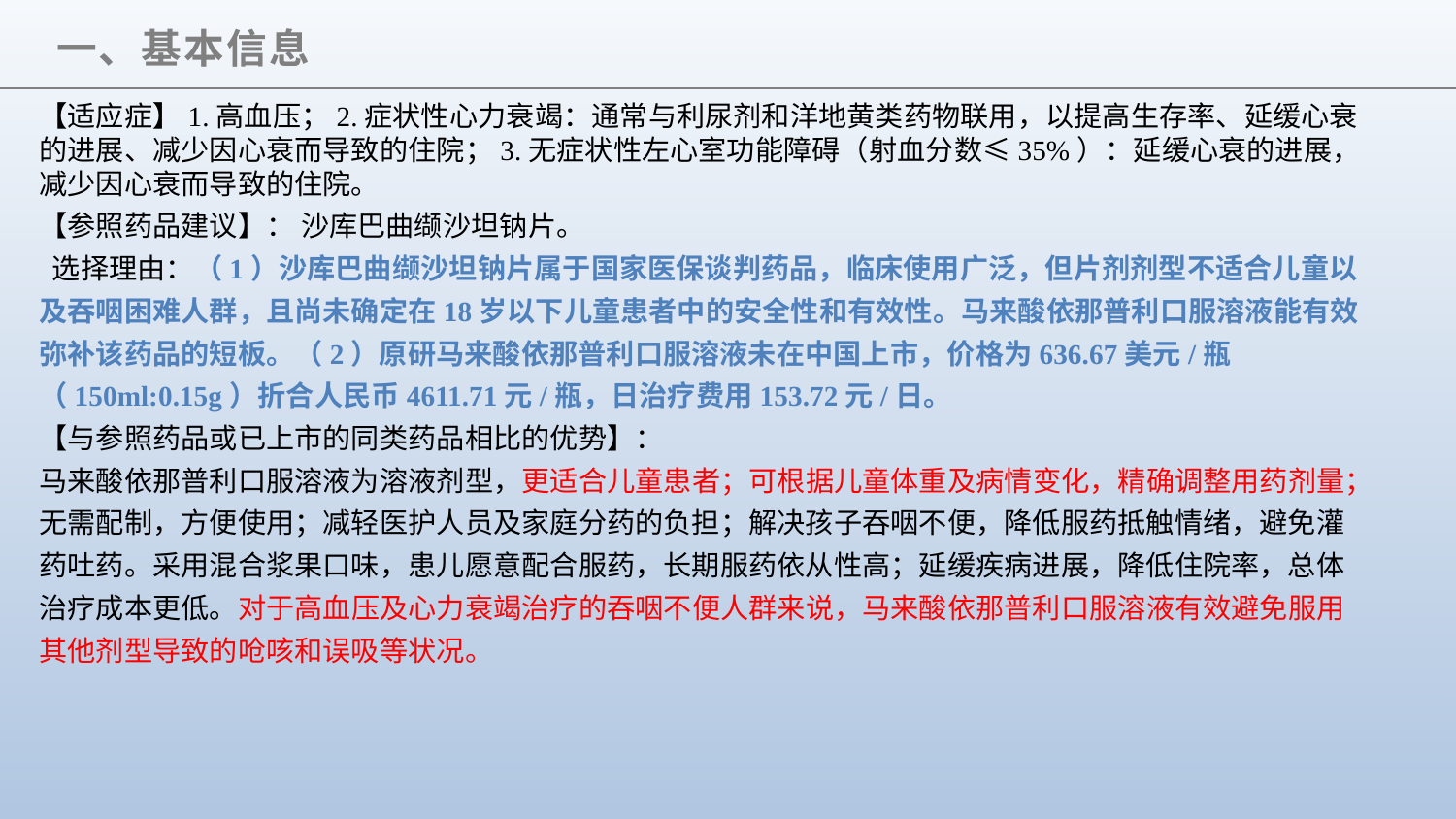

一、基本信息

【适应症】1.高血压；2.症状性心力衰竭：通常与利尿剂和洋地黄类药物联用，以提高生存率、延缓心衰的进展、减少因心衰而导致的住院；3.无症状性左心室功能障碍（射血分数≤35%）：延缓心衰的进展，减少因心衰而导致的住院。
【参照药品建议】： 沙库巴曲缬沙坦钠片。
 选择理由：（1）沙库巴曲缬沙坦钠片属于国家医保谈判药品，临床使用广泛，但片剂剂型不适合儿童以及吞咽困难人群，且尚未确定在18岁以下儿童患者中的安全性和有效性。马来酸依那普利口服溶液能有效弥补该药品的短板。（2）原研马来酸依那普利口服溶液未在中国上市，价格为636.67美元/瓶（150ml:0.15g）折合人民币4611.71元/瓶，日治疗费用153.72元/日。
【与参照药品或已上市的同类药品相比的优势】：
马来酸依那普利口服溶液为溶液剂型，更适合儿童患者；可根据儿童体重及病情变化，精确调整用药剂量；无需配制，方便使用；减轻医护人员及家庭分药的负担；解决孩子吞咽不便，降低服药抵触情绪，避免灌药吐药。采用混合浆果口味，患儿愿意配合服药，长期服药依从性高；延缓疾病进展，降低住院率，总体治疗成本更低。对于高血压及心力衰竭治疗的吞咽不便人群来说，马来酸依那普利口服溶液有效避免服用其他剂型导致的呛咳和误吸等状况。